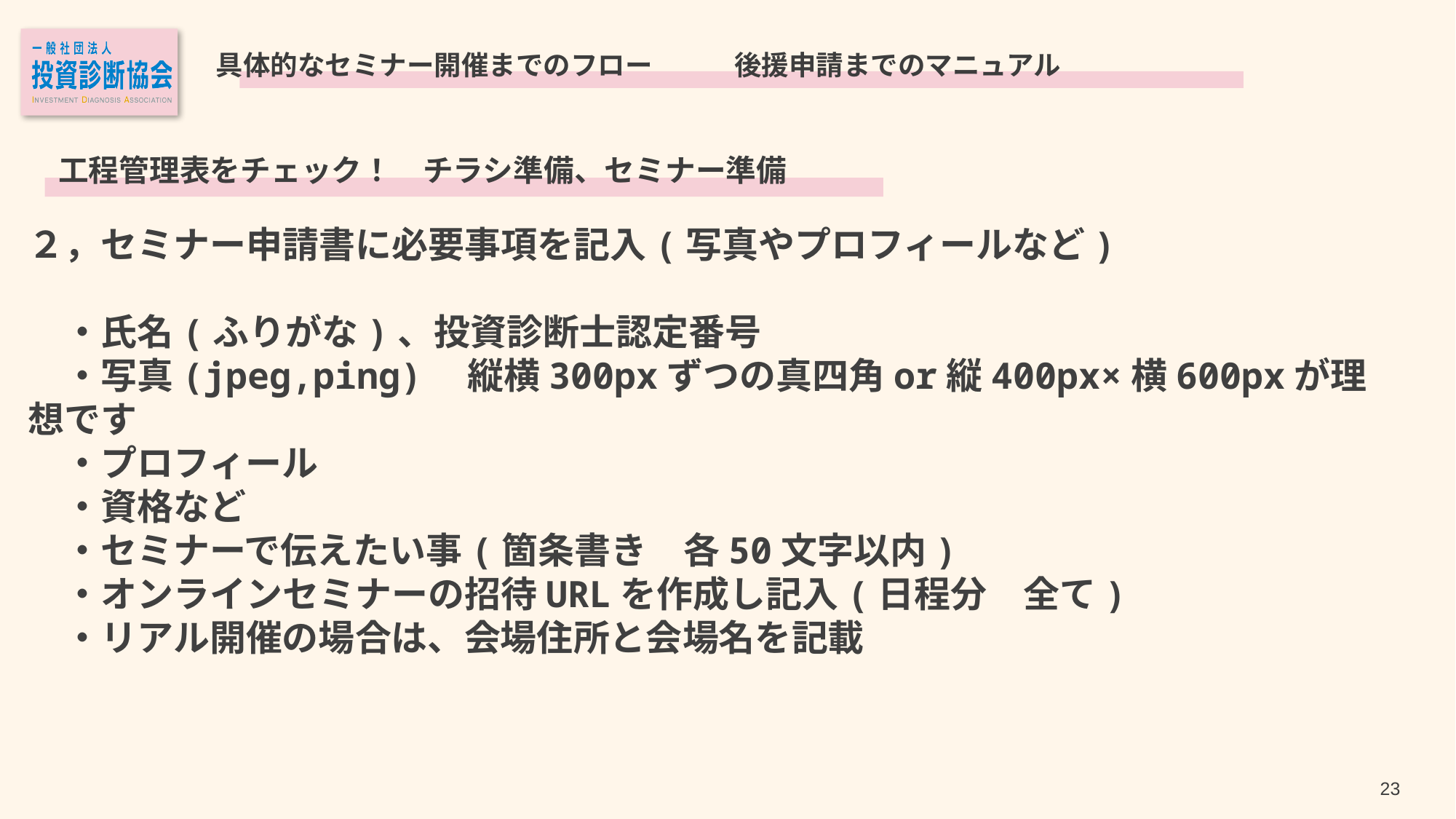

具体的なセミナー開催までのフロー　　　後援申請までのマニュアル

工程管理表をチェック！　チラシ準備、セミナー準備

２，セミナー申請書に必要事項を記入(写真やプロフィールなど)

　・氏名(ふりがな)、投資診断士認定番号
　・写真(jpeg,ping)　縦横300pxずつの真四角or縦400px×横600pxが理想です
　・プロフィール
　・資格など
　・セミナーで伝えたい事(箇条書き　各50文字以内)
　・オンラインセミナーの招待URLを作成し記入(日程分　全て)
　・リアル開催の場合は、会場住所と会場名を記載
23